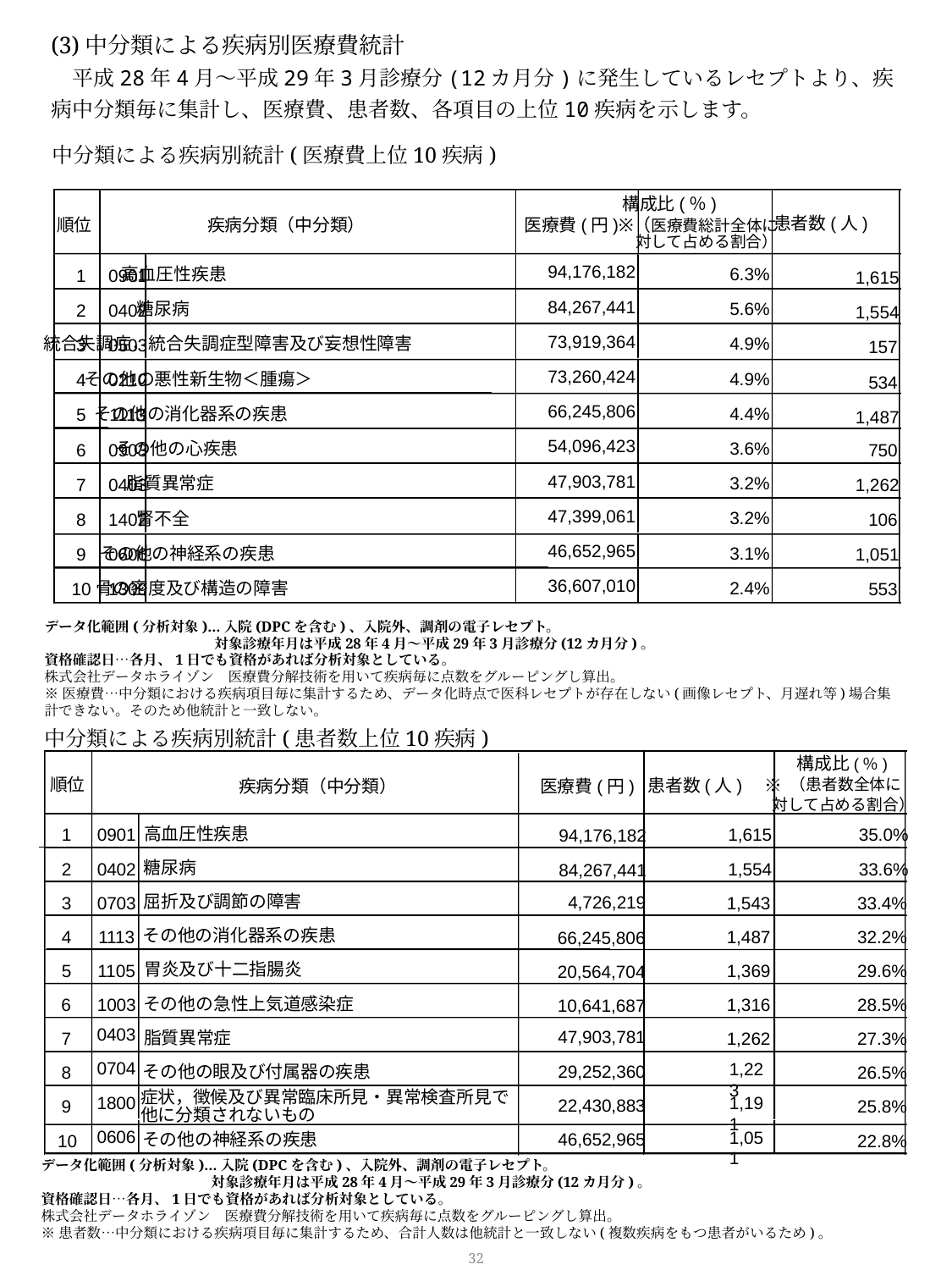

(3)中分類による疾病別医療費統計
　平成28年4月～平成29年3月診療分(12カ月分)に発生しているレセプトより、疾病中分類毎に集計し、医療費、患者数、各項目の上位10疾病を示します。
中分類による疾病別統計(医療費上位10疾病)

構成比(％)
患者数(人)
順位
疾病分類（中分類）
医療費(円)※
（医療費総計全体に
対して占める割合）

94,176,182
高血圧性疾患
6.3%
1
0901
1,615

84,267,441
5.6%
糖尿病
2
0402
1,554

73,919,364
4.9%
統合失調症，統合失調症型障害及び妄想性障害
3
0503
157

73,260,424
その他の悪性新生物＜腫瘍＞
4.9%
4
0210
534

66,245,806
その他の消化器系の疾患
4.4%
5
1113
1,487

54,096,423
3.6%
その他の心疾患
6
0903
750

47,903,781
3.2%
脂質異常症
7
0403
1,262

47,399,061
3.2%
腎不全
8
1402
106

46,652,965
その他の神経系の疾患
3.1%
1,051
9
0606

36,607,010
2.4%
骨の密度及び構造の障害
553
10
1309

データ化範囲(分析対象)…入院(DPCを含む)、入院外、調剤の電子レセプト。
　　　　　　　　　　　　対象診療年月は平成28年4月～平成29年3月診療分(12カ月分)。
資格確認日…各月、1日でも資格があれば分析対象としている。
株式会社データホライゾン　医療費分解技術を用いて疾病毎に点数をグルーピングし算出。
※医療費…中分類における疾病項目毎に集計するため、データ化時点で医科レセプトが存在しない(画像レセプト、月遅れ等)場合集計できない。そのため他統計と一致しない。
中分類による疾病別統計(患者数上位10疾病)

構成比(％)

順位
患者数(人)　※
疾病分類（中分類）
医療費(円)
（患者数全体に
対して占める割合）

高血圧性疾患
1
0901
1,615
35.0%
94,176,182

糖尿病
2
0402
1,554
33.6%
84,267,441

屈折及び調節の障害
4,726,219
3
0703
1,543
33.4%

その他の消化器系の疾患
4
1113
1,487
32.2%
66,245,806

胃炎及び十二指腸炎
5
1105
1,369
29.6%
20,564,704

その他の急性上気道感染症
6
1003
1,316
28.5%
10,641,687

0403
47,903,781
脂質異常症
7
1,262
27.3%

0704
1,223
その他の眼及び付属器の疾患
29,252,360
8
26.5%

症状，徴候及び異常臨床所見・異常検査所見で

1800
1,191
22,430,883
9
25.8%

0606
1,051
その他の神経系の疾患
46,652,965
10
22.8%

他に分類されないもの

データ化範囲(分析対象)…入院(DPCを含む)、入院外、調剤の電子レセプト。
　　　　　　　　　　　　対象診療年月は平成28年4月～平成29年3月診療分(12カ月分)。
資格確認日…各月、1日でも資格があれば分析対象としている。
株式会社データホライゾン　医療費分解技術を用いて疾病毎に点数をグルーピングし算出。
※患者数…中分類における疾病項目毎に集計するため、合計人数は他統計と一致しない(複数疾病をもつ患者がいるため)。
32